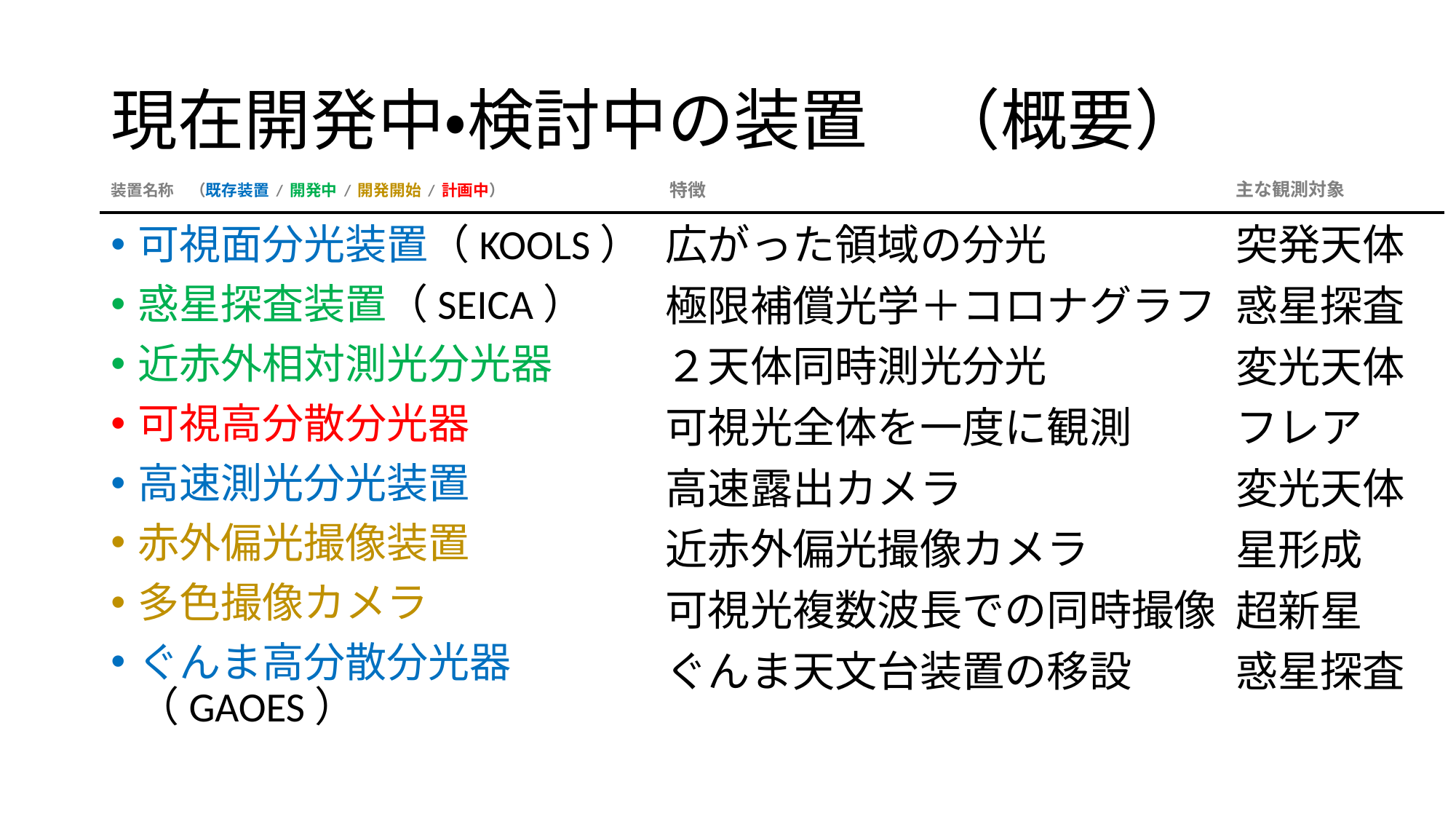

# 現在開発中・検討中の装置　（概要）
主な観測対象
特徴
装置名称　（既存装置 / 開発中 / 開発開始 / 計画中）
可視面分光装置（KOOLS）
惑星探査装置（SEICA）
近赤外相対測光分光器
可視高分散分光器
高速測光分光装置
赤外偏光撮像装置
多色撮像カメラ
ぐんま高分散分光器（GAOES）
広がった領域の分光
極限補償光学＋コロナグラフ
２天体同時測光分光
可視光全体を一度に観測
高速露出カメラ
近赤外偏光撮像カメラ
可視光複数波長での同時撮像
ぐんま天文台装置の移設
突発天体
惑星探査
変光天体
フレア
変光天体
星形成
超新星
惑星探査